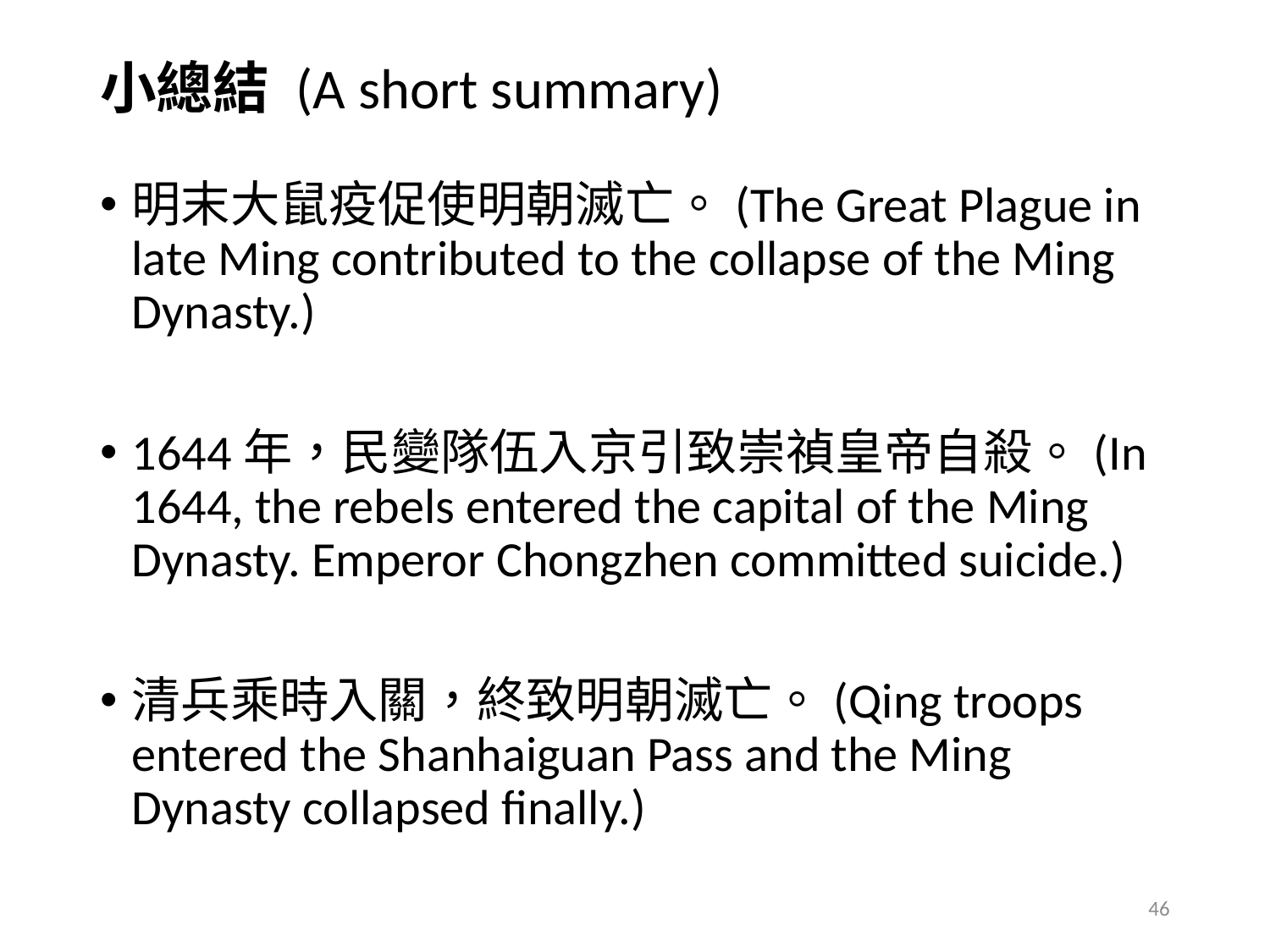

# 小總結 (A short summary)
明末大鼠疫促使明朝滅亡。(The Great Plague in late Ming contributed to the collapse of the Ming Dynasty.)

1644年，民變隊伍入京引致崇禎皇帝自殺。(In 1644, the rebels entered the capital of the Ming Dynasty. Emperor Chongzhen committed suicide.)

清兵乘時入關，終致明朝滅亡。(Qing troops entered the Shanhaiguan Pass and the Ming Dynasty collapsed finally.)

46